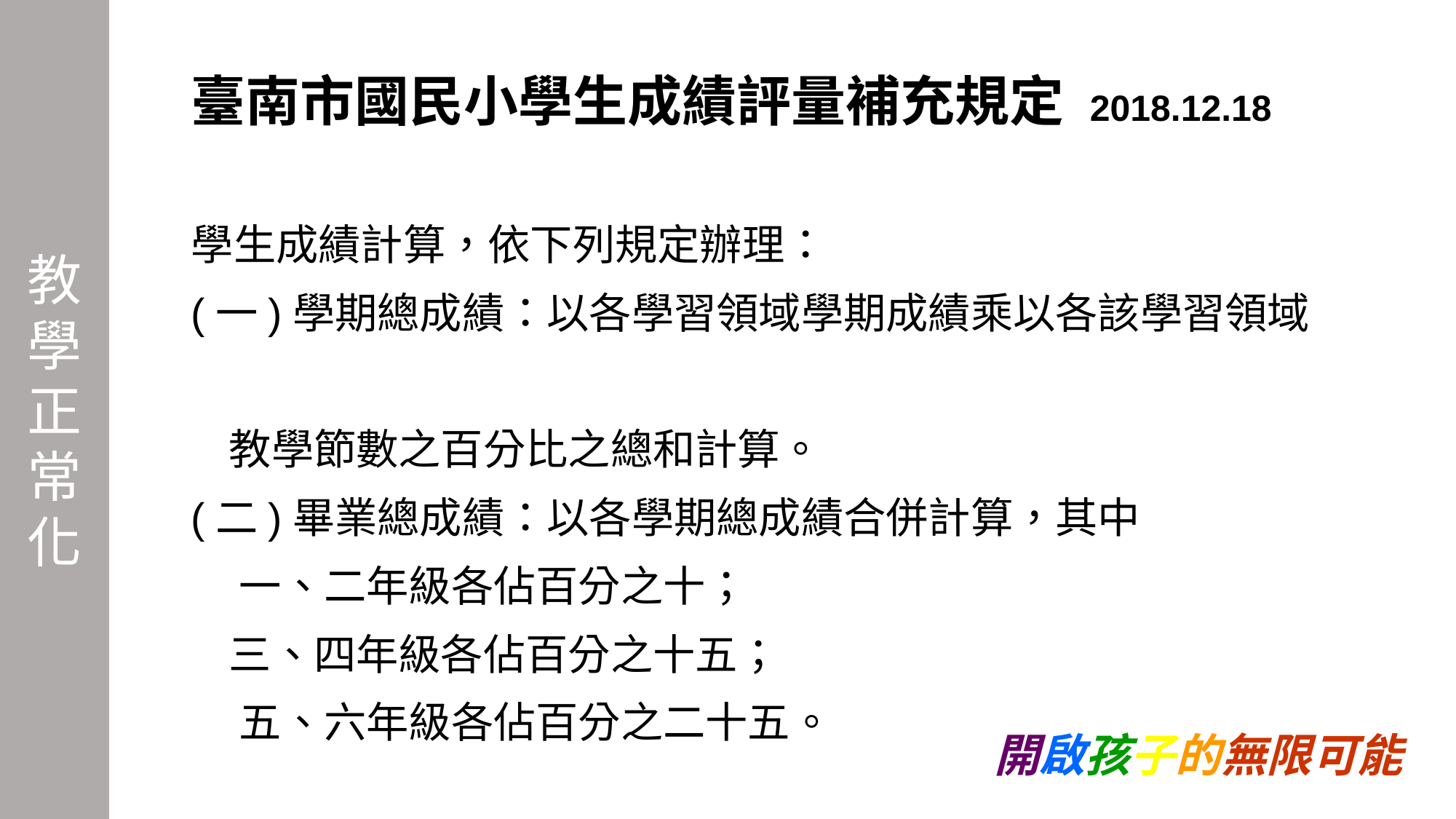

教學正常化
臺南市國民小學生成績評量補充規定 2018.12.18

學生成績計算，依下列規定辦理：
(一)學期總成績：以各學習領域學期成績乘以各該學習領域
    教學節數之百分比之總和計算。
(二)畢業總成績：以各學期總成績合併計算，其中
    一、二年級各佔百分之十；
    三、四年級各佔百分之十五；
    五、六年級各佔百分之二十五。

開啟孩子的無限可能